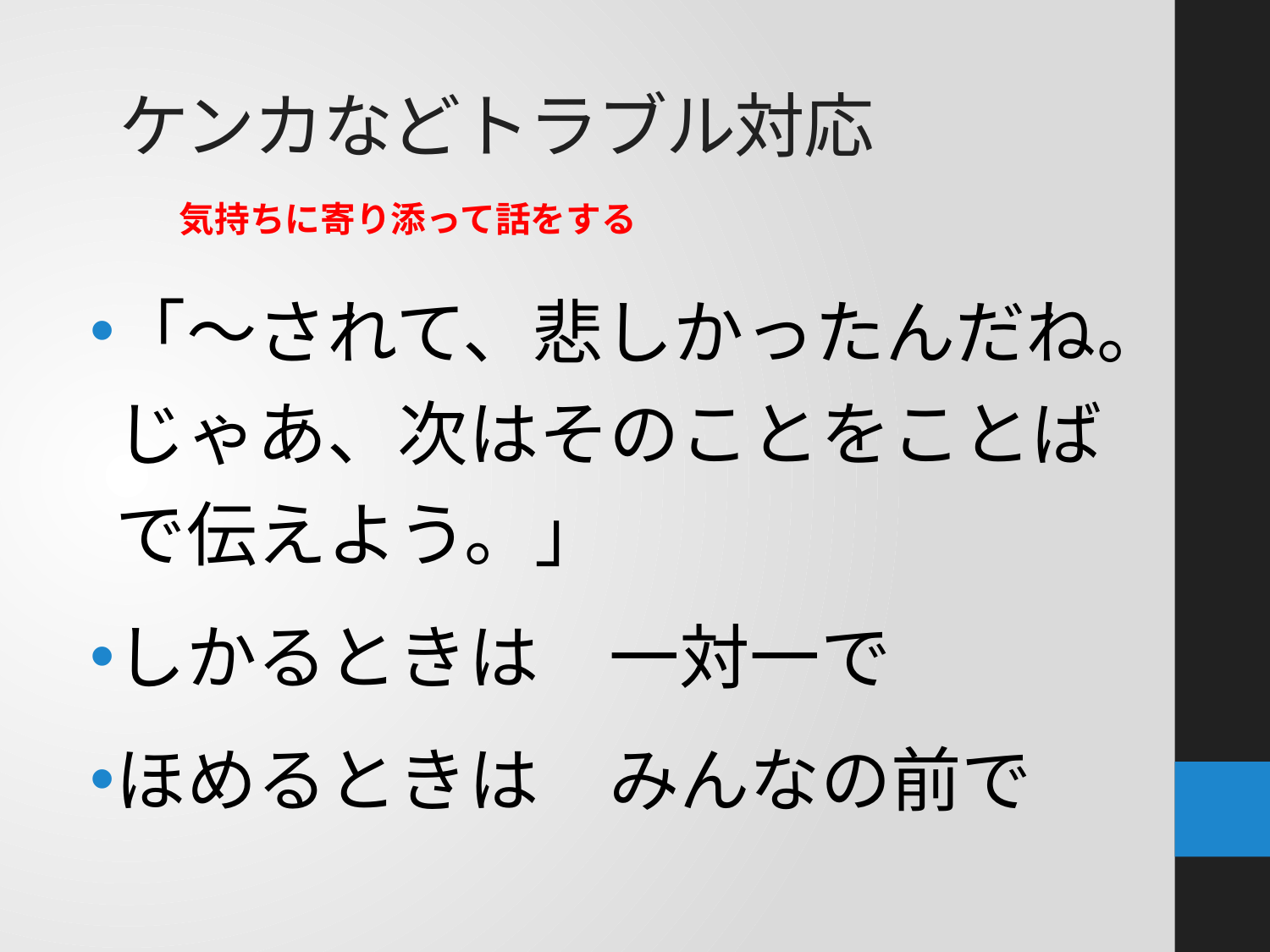

# ケンカなどトラブル対応
気持ちに寄り添って話をする
「〜されて、悲しかったんだね。じゃあ、次はそのことをことばで伝えよう。」
しかるときは　一対一で
ほめるときは　みんなの前で